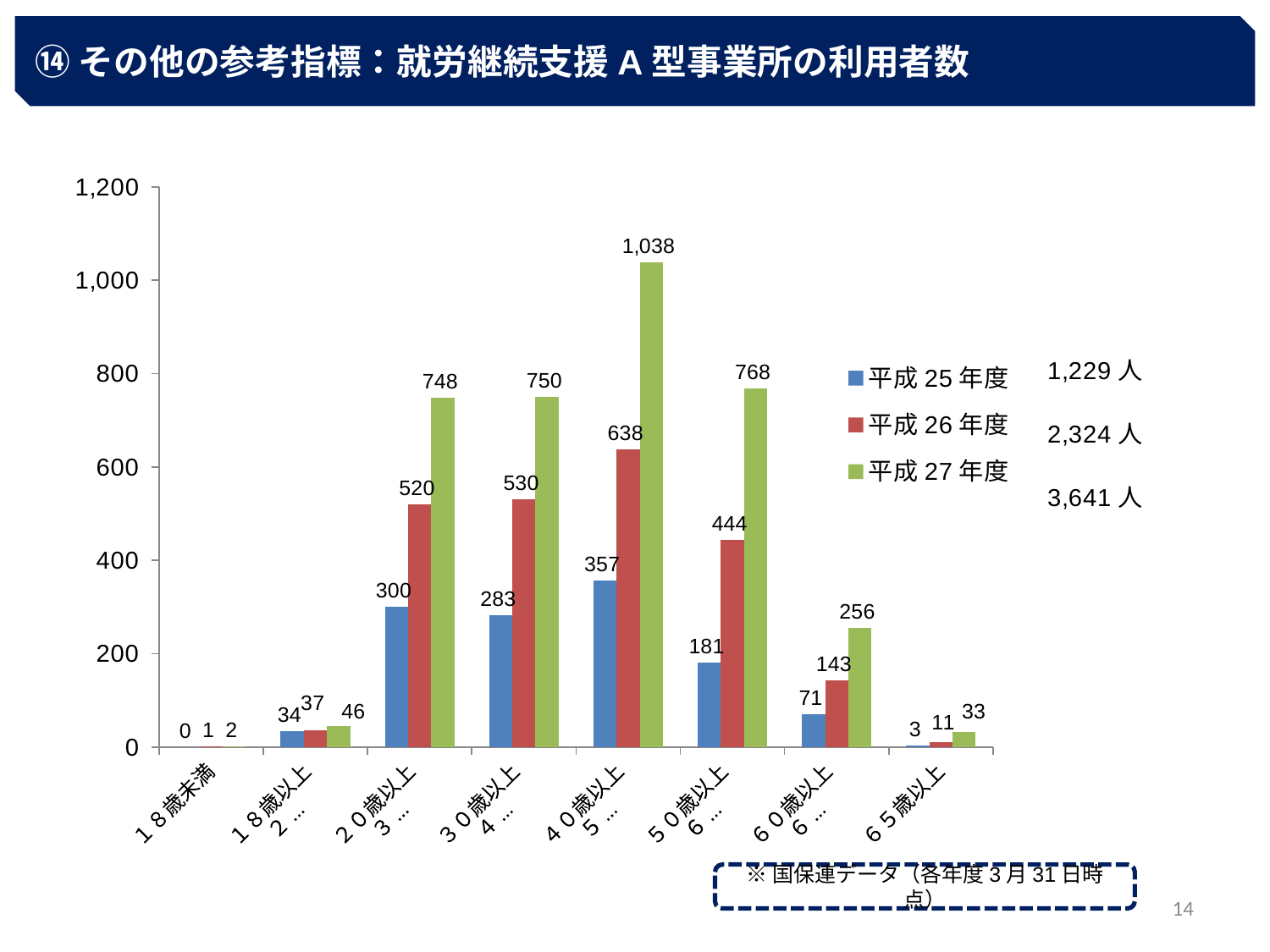

⑭その他の参考指標：就労継続支援A型事業所の利用者数

### Chart

| Category | 平成25年度 | 平成26年度 | 平成27年度 |
|---|---|---|---|
| １８歳未満 | 0.0 | 1.0 | 2.0 |
| １８歳以上
２０歳未満 | 34.0 | 37.0 | 46.0 |
| ２０歳以上
３０歳未満 | 300.0 | 520.0 | 748.0 |
| ３０歳以上
４０歳未満 | 283.0 | 530.0 | 750.0 |
| ４０歳以上
５０歳未満 | 357.0 | 638.0 | 1038.0 |
| ５０歳以上
６０歳未満 | 181.0 | 444.0 | 768.0 |
| ６０歳以上
６５歳未満 | 71.0 | 143.0 | 256.0 |
| ６５歳以上 | 3.0 | 11.0 | 33.0 |
※国保連データ（各年度3月31日時点）
14